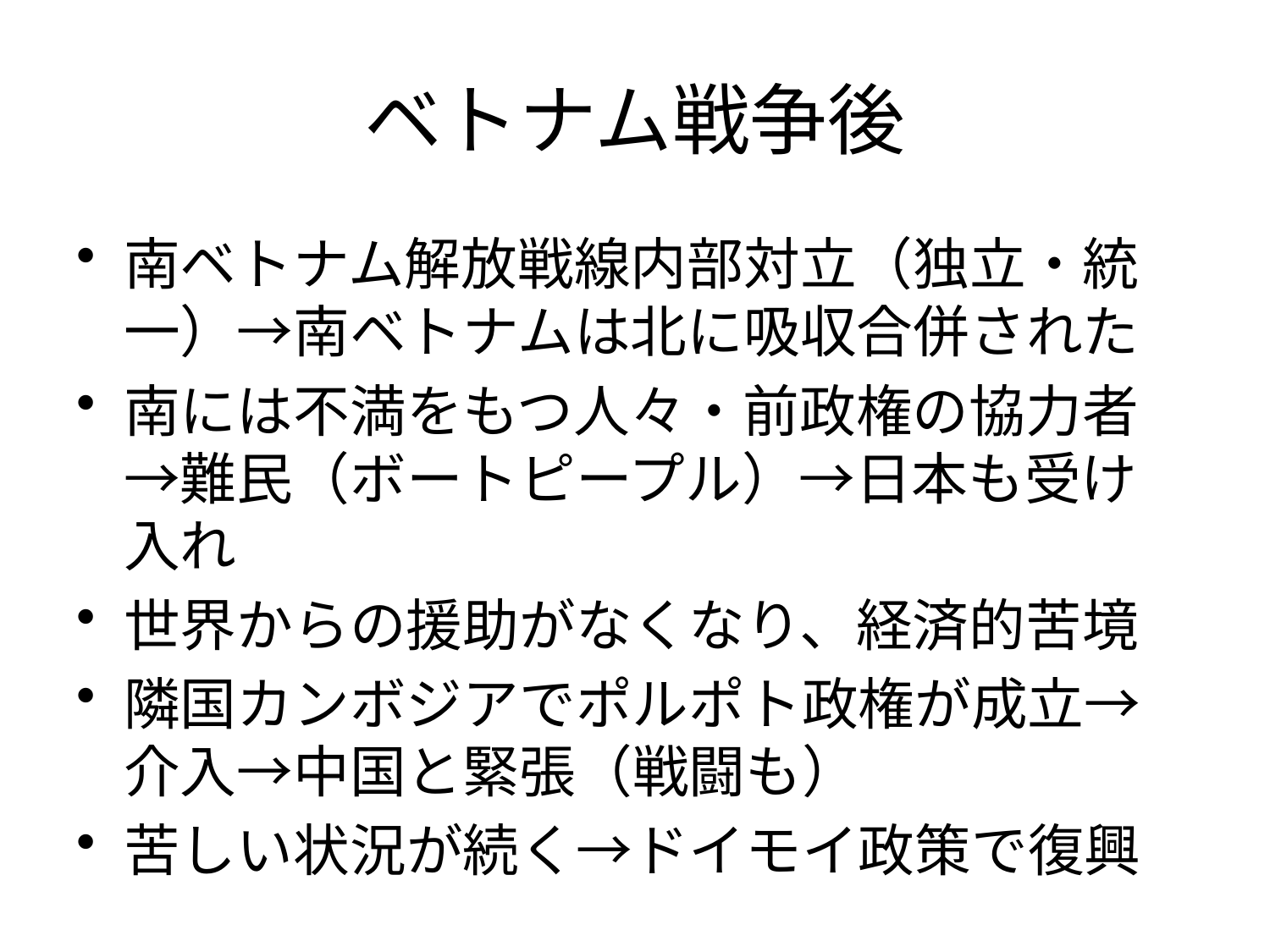

# ベトナム戦争後
南ベトナム解放戦線内部対立（独立・統一）→南ベトナムは北に吸収合併された
南には不満をもつ人々・前政権の協力者→難民（ボートピープル）→日本も受け入れ
世界からの援助がなくなり、経済的苦境
隣国カンボジアでポルポト政権が成立→介入→中国と緊張（戦闘も）
苦しい状況が続く→ドイモイ政策で復興